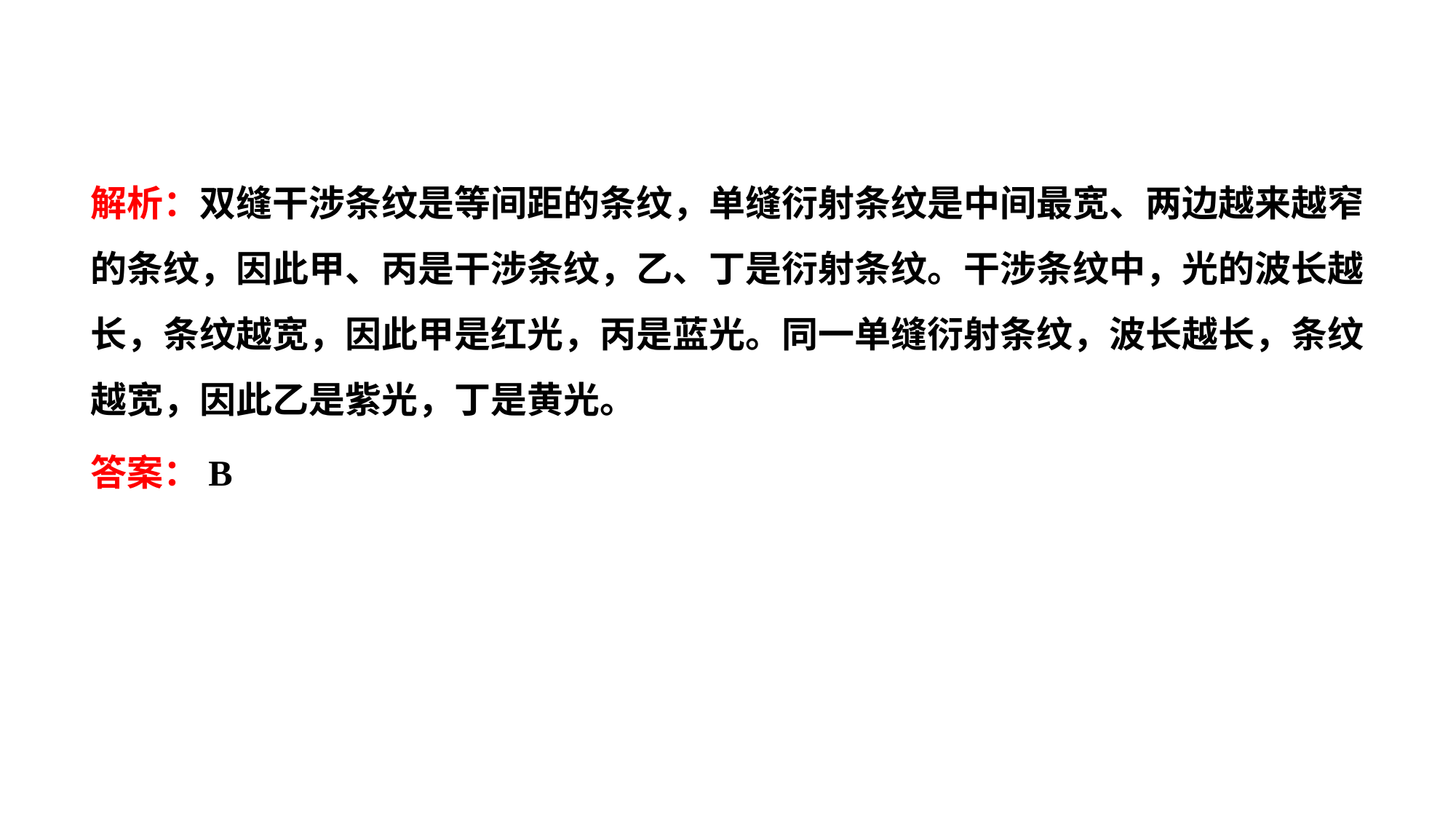

解析：双缝干涉条纹是等间距的条纹，单缝衍射条纹是中间最宽、两边越来越窄的条纹，因此甲、丙是干涉条纹，乙、丁是衍射条纹。干涉条纹中，光的波长越长，条纹越宽，因此甲是红光，丙是蓝光。同一单缝衍射条纹，波长越长，条纹越宽，因此乙是紫光，丁是黄光。
答案：B